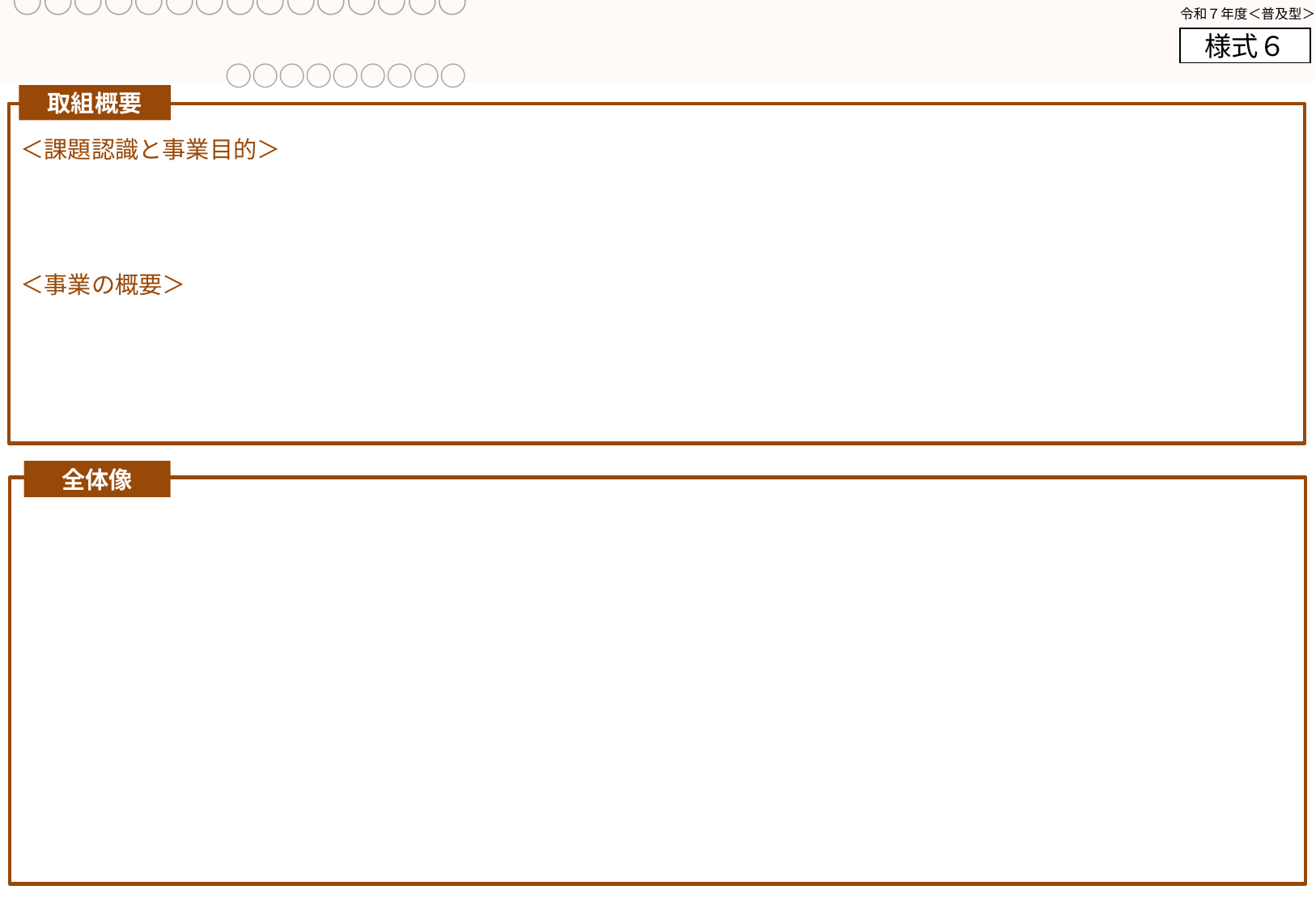

協議会名を記載してください
（次スライド以降、同様）

取組名称を記載してください
（次スライド以降、同様）
# ○○○○○○○○○○○○○○○ 　　　　　　　　　　　　　　　　　　　　　　　　　　　　　　　　　　　　　　　　　　　　○○○○○○○○○
取組概要
本スライド1枚で取り組み概要が分かるように
簡潔に記載してください。

詳細については、次スライド以降に記載してください。

＜課題認識と事業目的＞

＜事業の概要＞

全体像

以下の例のように、全体の流れと各構成員等の役割を簡潔に記載してください
Ａ

役割や実施する業務等を記載
役割や実施する業務等を記載
Ｂ
①○○
⑦○○
Ｃ

役割や実施する業務等を記載
②○○
④○○
③○○
⑥○○
⑤○○
Ｅ

役割や実施する業務等を記載

Ｄ

役割や実施する業務等を記載

⑧○○